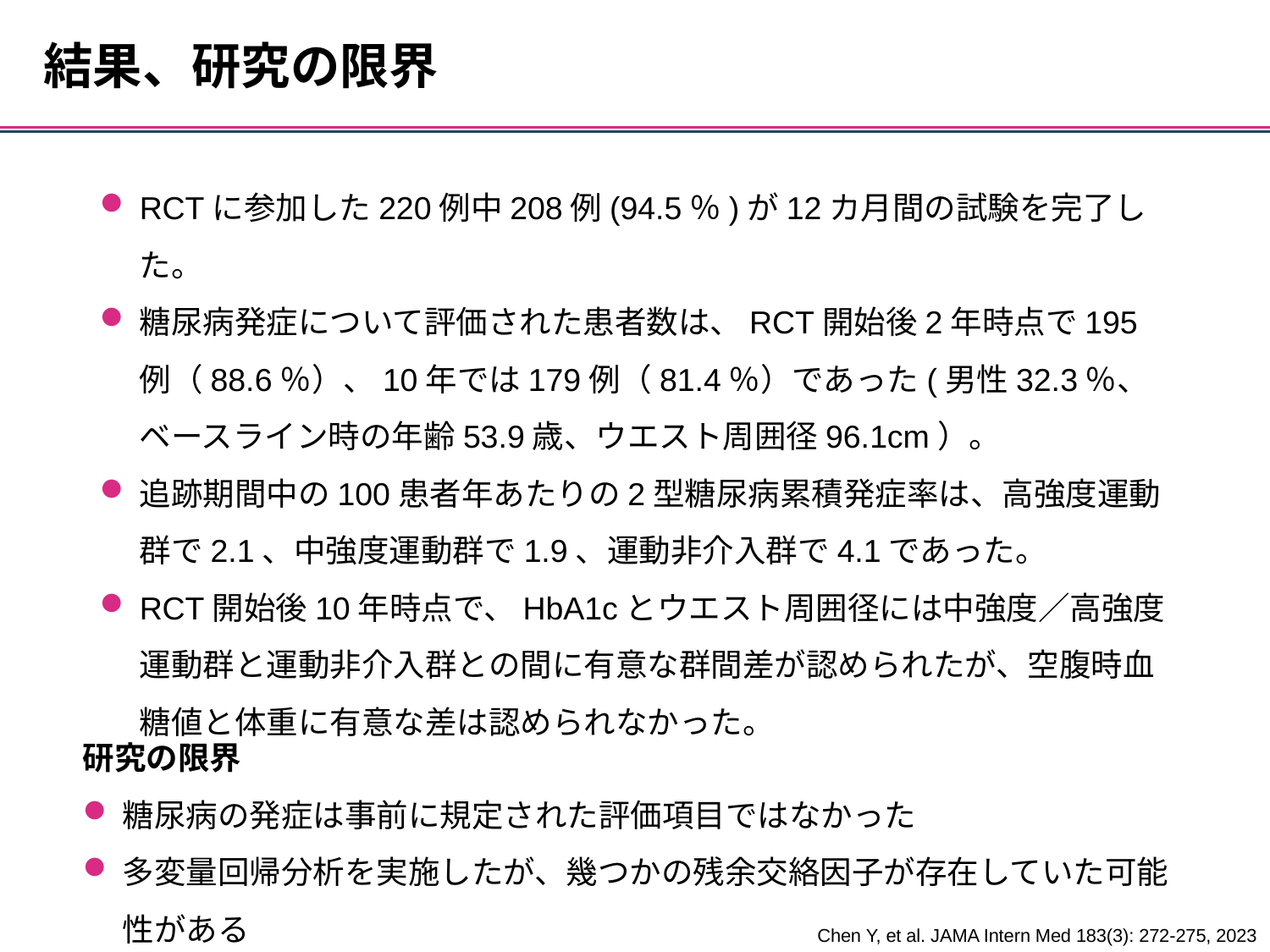

結果、研究の限界
RCTに参加した220例中208例(94.5％)が12カ月間の試験を完了した。
糖尿病発症について評価された患者数は、RCT開始後2年時点で195例（88.6％）、10年では179例（81.4％）であった(男性32.3％、ベースライン時の年齢53.9歳、ウエスト周囲径96.1cm）。
追跡期間中の100患者年あたりの2型糖尿病累積発症率は、高強度運動群で2.1、中強度運動群で1.9、運動非介入群で4.1であった。
RCT開始後10年時点で、HbA1cとウエスト周囲径には中強度／高強度運動群と運動非介入群との間に有意な群間差が認められたが、空腹時血糖値と体重に有意な差は認められなかった。
研究の限界
糖尿病の発症は事前に規定された評価項目ではなかった
多変量回帰分析を実施したが、幾つかの残余交絡因子が存在していた可能性がある
Chen Y, et al. JAMA Intern Med 183(3): 272-275, 2023